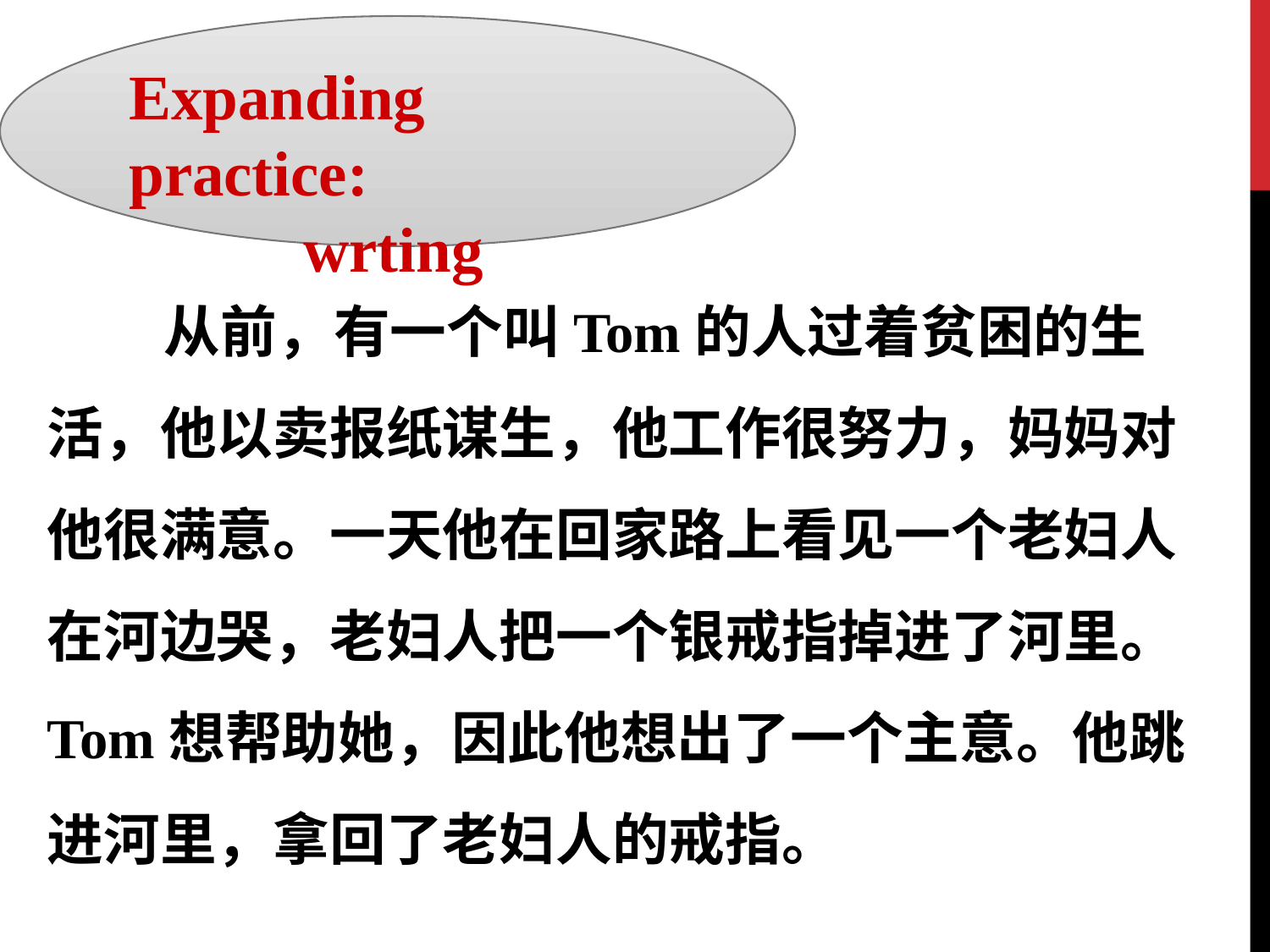

Expanding practice:
           wrting
        从前，有一个叫Tom的人过着贫困的生活，他以卖报纸谋生，他工作很努力，妈妈对他很满意。一天他在回家路上看见一个老妇人在河边哭，老妇人把一个银戒指掉进了河里。Tom想帮助她，因此他想出了一个主意。他跳进河里，拿回了老妇人的戒指。